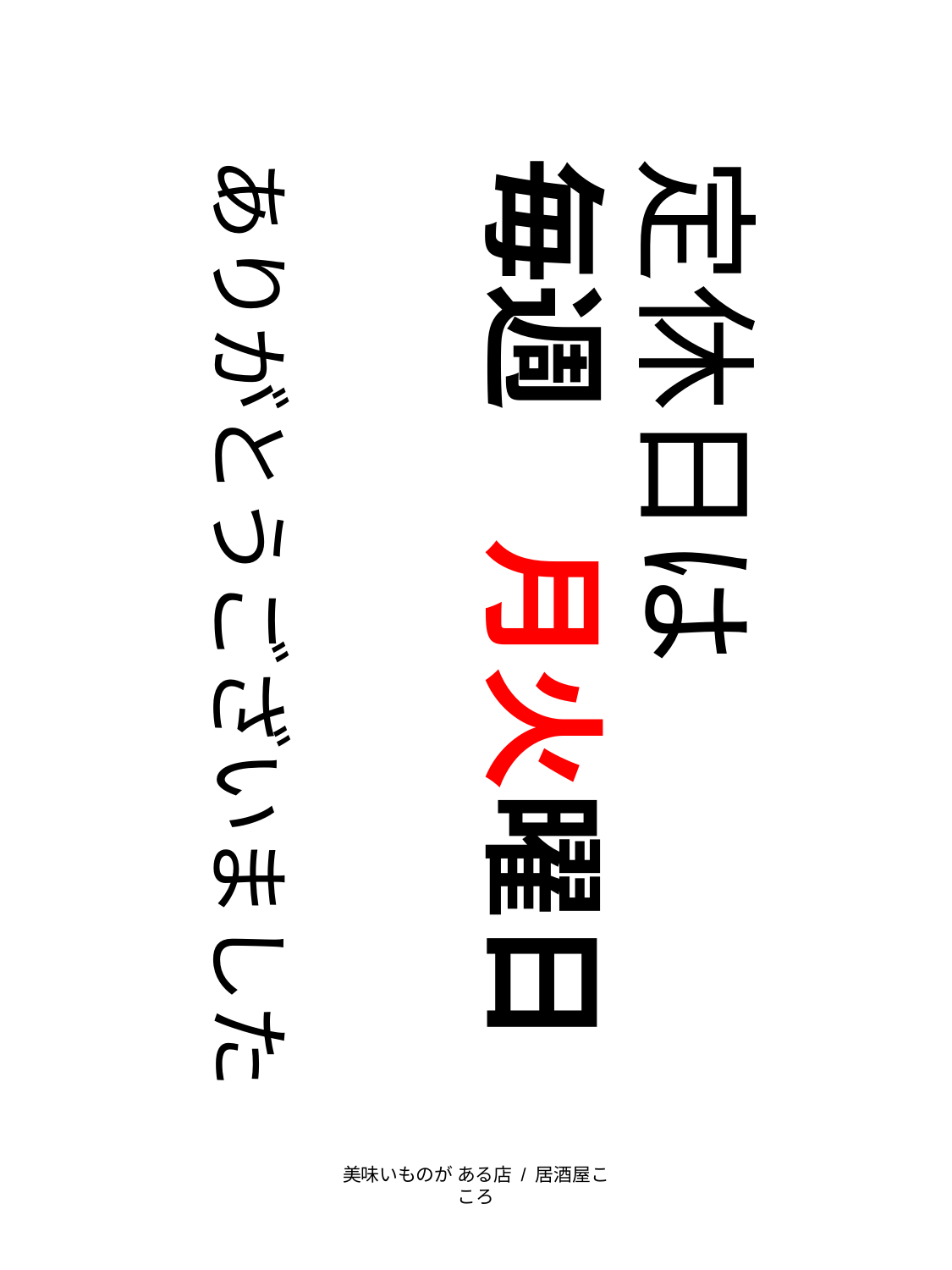

定休日は
毎週　月火曜日

ありがとうございました
美味いものが ある店 / 居酒屋こころ